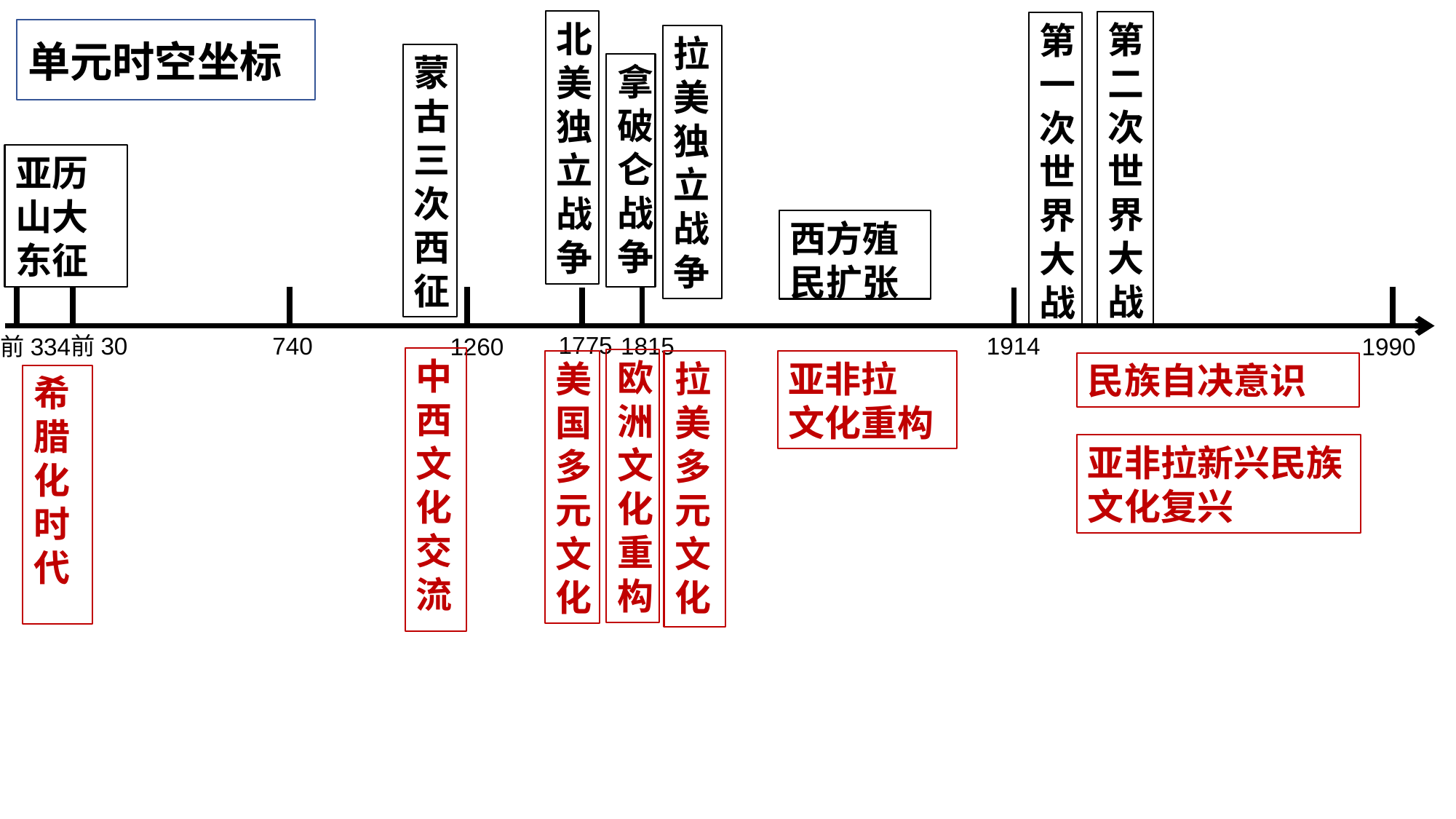

北美独立战争
第二次世界大战
第一次世界大战
单元时空坐标
拉美独立战争
蒙古三次西征
拿破仑战争
亚历山大东征
西方殖民扩张
1775
前30
740
1815
1914
1260
1990
前334
中西文化交流
欧洲文化重构
美国多元文化
拉美多元文化
亚非拉
文化重构
民族自决意识
希腊化时代
亚非拉新兴民族文化复兴